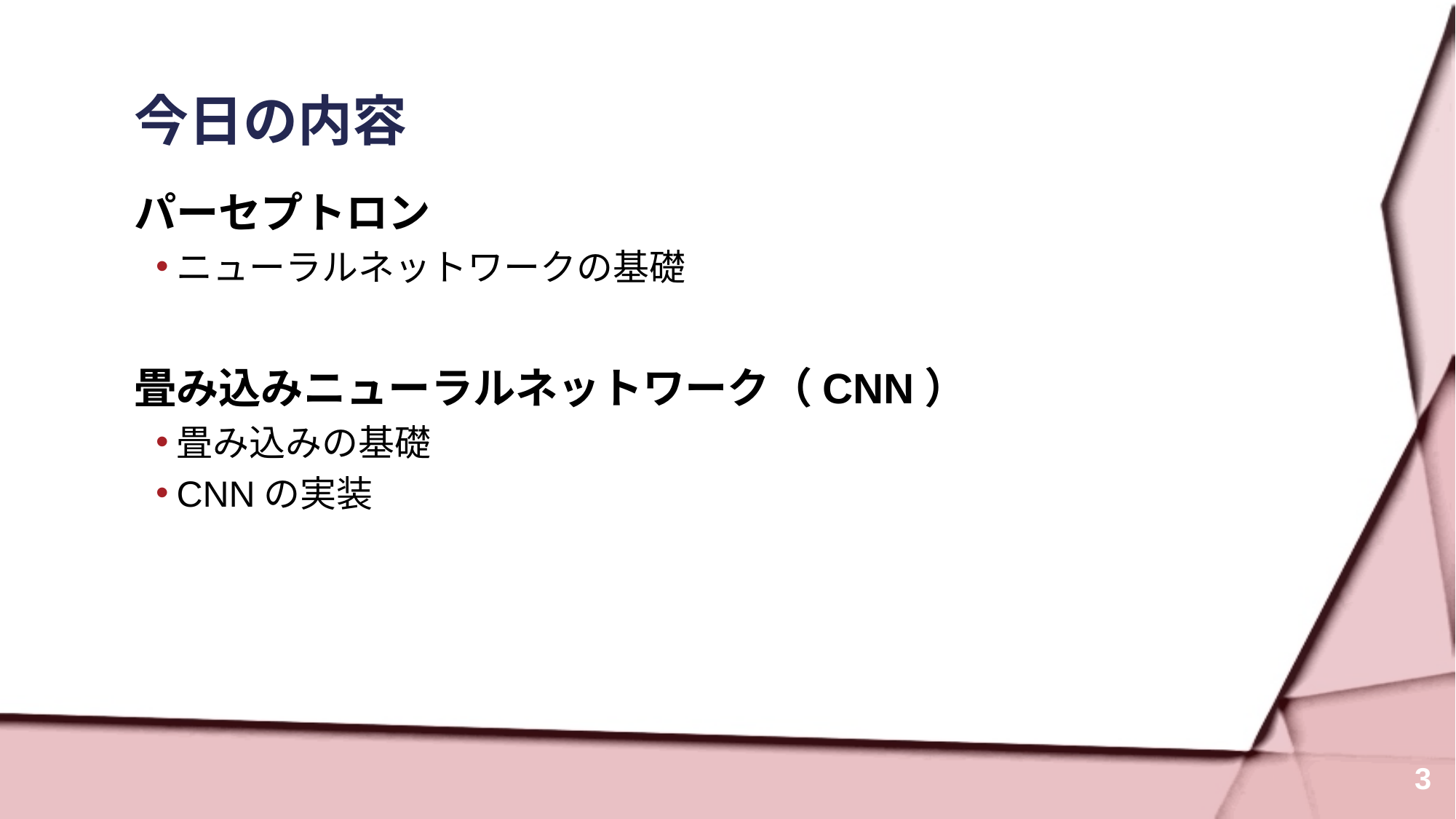

# 今日の内容
パーセプトロン
ニューラルネットワークの基礎

畳み込みニューラルネットワーク（CNN）
畳み込みの基礎
CNNの実装
3